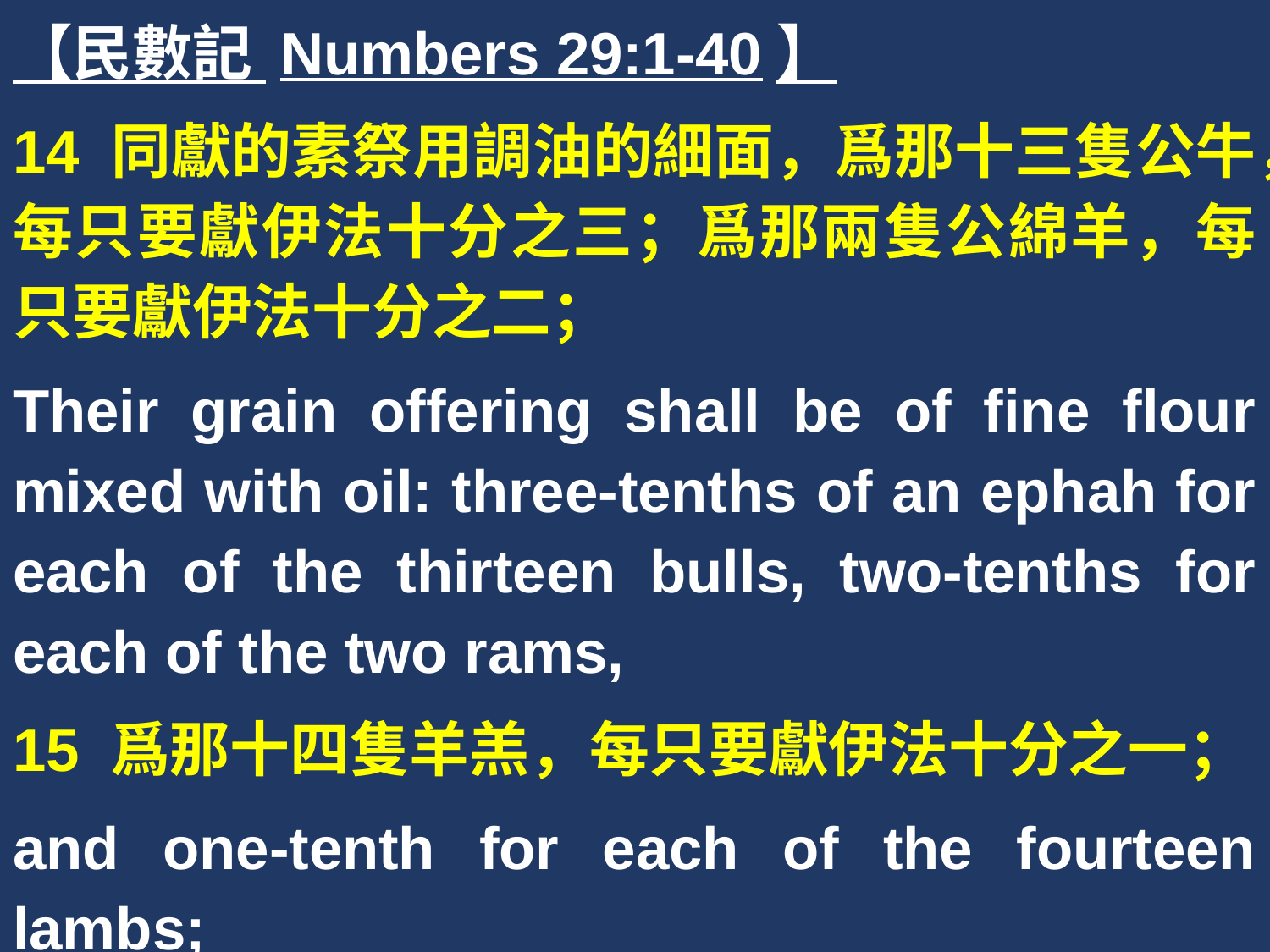

【民數記 Numbers 29:1-40】
14 同獻的素祭用調油的細面，爲那十三隻公牛，每只要獻伊法十分之三；爲那兩隻公綿羊，每只要獻伊法十分之二；
Their grain offering shall be of fine flour mixed with oil: three-tenths of an ephah for each of the thirteen bulls, two-tenths for each of the two rams,
15 爲那十四隻羊羔，每只要獻伊法十分之一；
and one-tenth for each of the fourteen lambs;